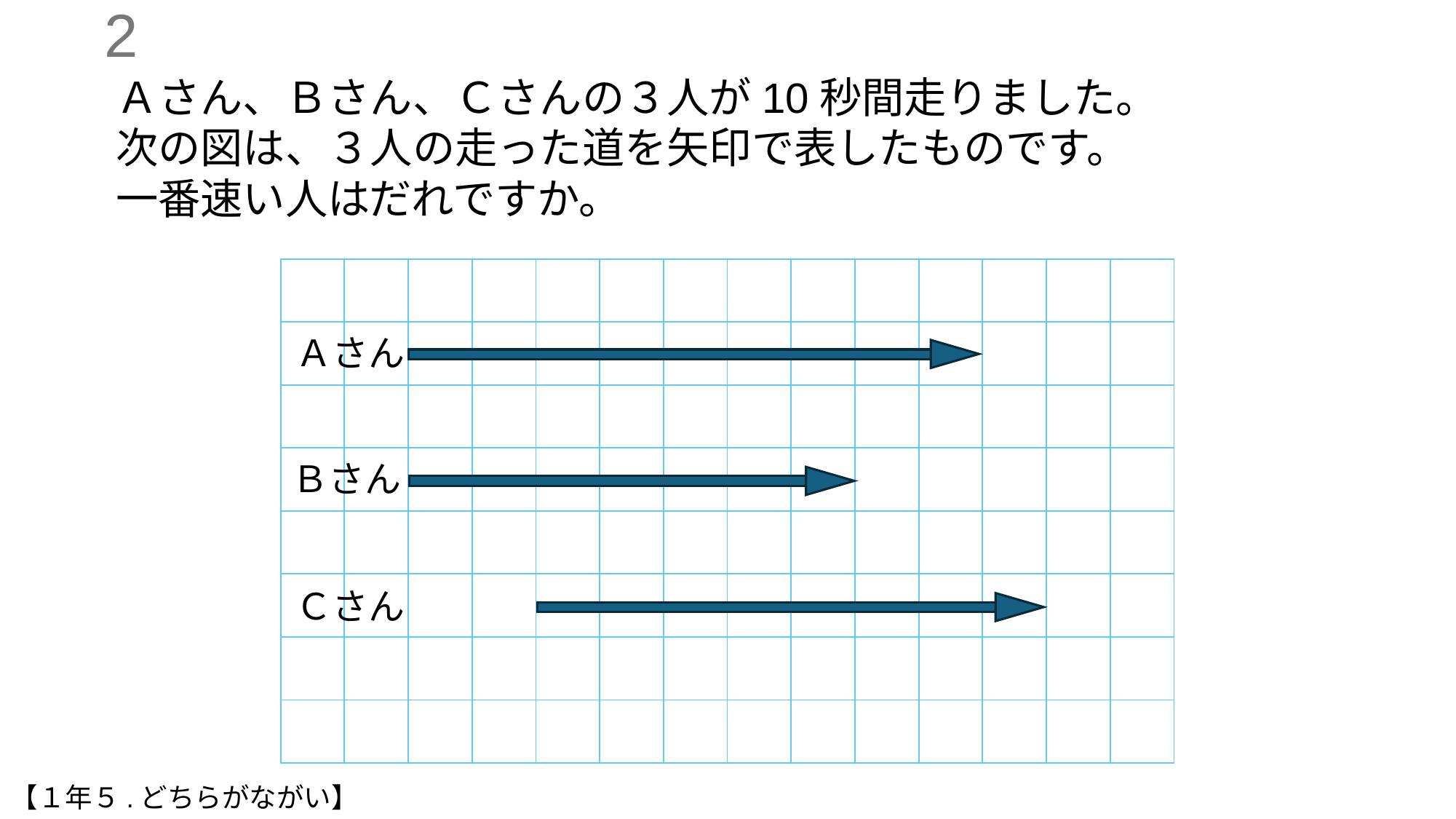

2
Ａさん、Ｂさん、Ｃさんの３人が10秒間走りました。
次の図は、３人の走った道を矢印で表したものです。
一番速い人はだれですか。
|  |  |  |  |  |  |  |  |  |  |  |  |  |  |
| --- | --- | --- | --- | --- | --- | --- | --- | --- | --- | --- | --- | --- | --- |
|  |  |  |  |  |  |  |  |  |  |  |  |  |  |
|  |  |  |  |  |  |  |  |  |  |  |  |  |  |
|  |  |  |  |  |  |  |  |  |  |  |  |  |  |
|  |  |  |  |  |  |  |  |  |  |  |  |  |  |
|  |  |  |  |  |  |  |  |  |  |  |  |  |  |
|  |  |  |  |  |  |  |  |  |  |  |  |  |  |
|  |  |  |  |  |  |  |  |  |  |  |  |  |  |
Ａさん

Ｂさん

Ｃさん

【１年５.どちらがながい】